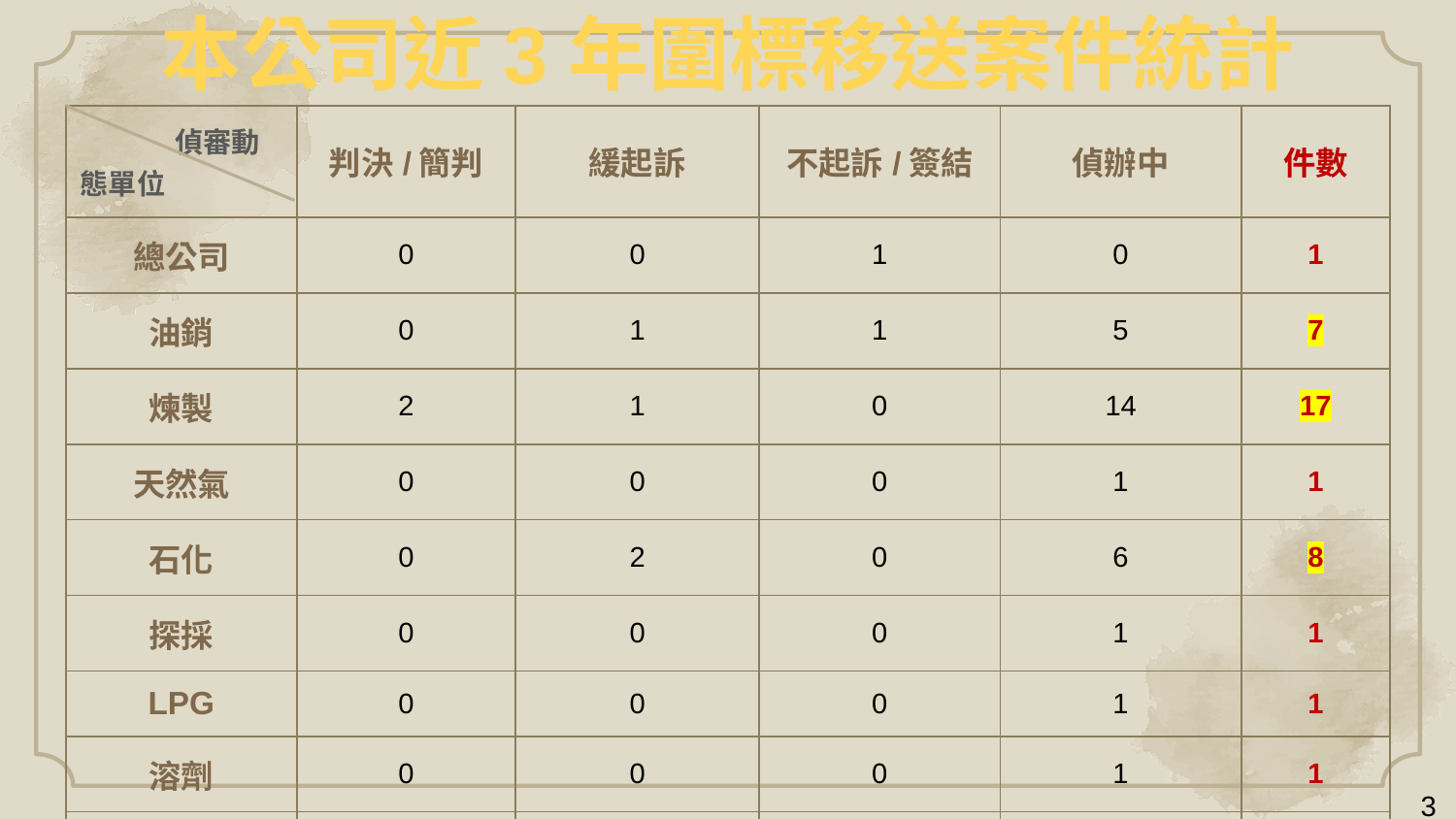

# 本公司近3年圍標移送案件統計
| 偵審動態單位 | 判決/簡判 | 緩起訴 | 不起訴/簽結 | 偵辦中 | 件數 |
| --- | --- | --- | --- | --- | --- |
| 總公司 | 0 | 0 | 1 | 0 | 1 |
| 油銷 | 0 | 1 | 1 | 5 | 7 |
| 煉製 | 2 | 1 | 0 | 14 | 17 |
| 天然氣 | 0 | 0 | 0 | 1 | 1 |
| 石化 | 0 | 2 | 0 | 6 | 8 |
| 探採 | 0 | 0 | 0 | 1 | 1 |
| LPG | 0 | 0 | 0 | 1 | 1 |
| 溶劑 | 0 | 0 | 0 | 1 | 1 |
| 件數 | 2 | 4 | 2 | 29 | 37 |